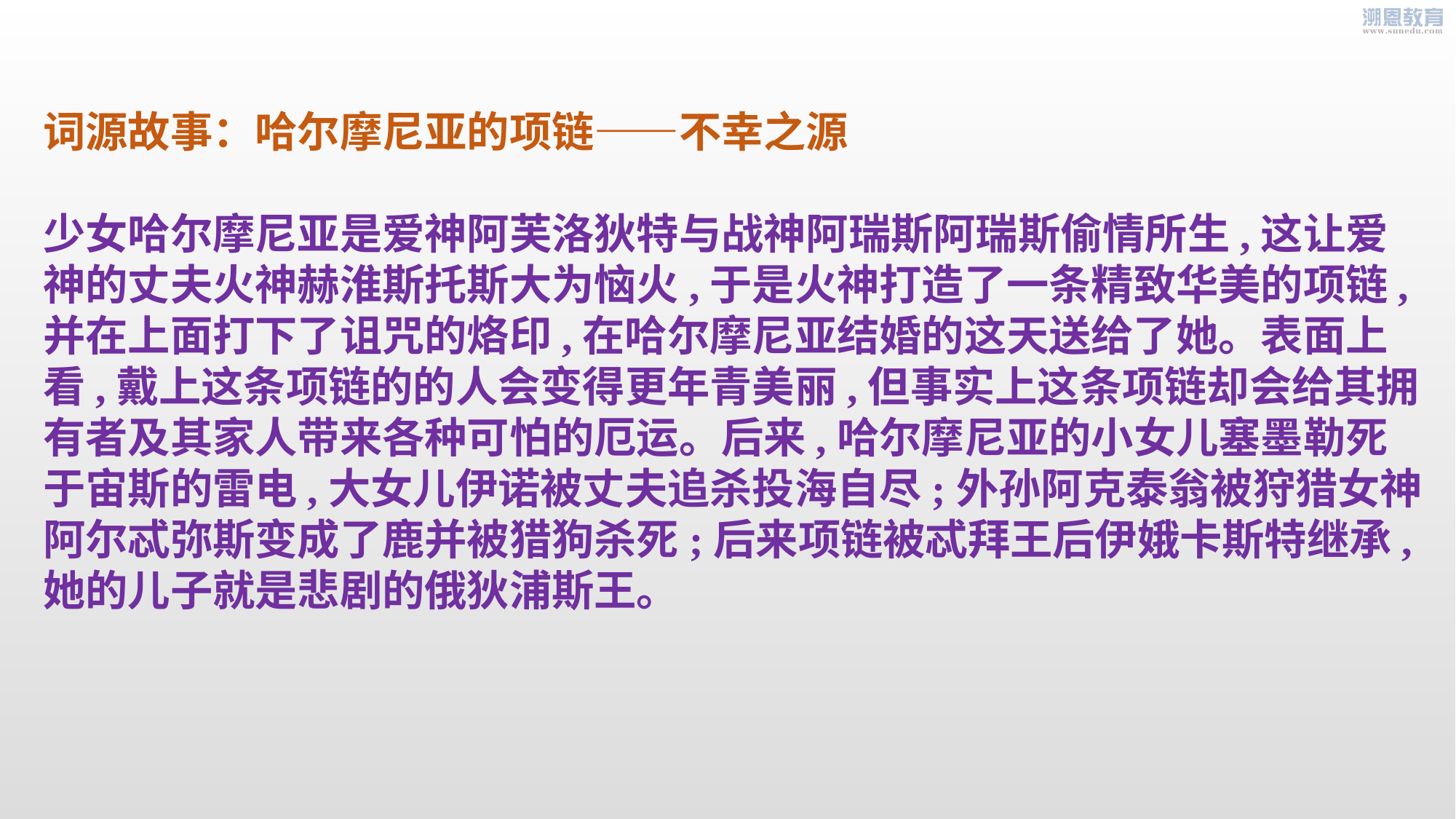

词源故事：哈尔摩尼亚的项链——不幸之源

少女哈尔摩尼亚是爱神阿芙洛狄特与战神阿瑞斯阿瑞斯偷情所生,这让爱神的丈夫火神赫淮斯托斯大为恼火,于是火神打造了一条精致华美的项链,并在上面打下了诅咒的烙印,在哈尔摩尼亚结婚的这天送给了她。表面上看,戴上这条项链的的人会变得更年青美丽,但事实上这条项链却会给其拥有者及其家人带来各种可怕的厄运。后来,哈尔摩尼亚的小女儿塞墨勒死于宙斯的雷电,大女儿伊诺被丈夫追杀投海自尽;外孙阿克泰翁被狩猎女神阿尔忒弥斯变成了鹿并被猎狗杀死;后来项链被忒拜王后伊娥卡斯特继承,她的儿子就是悲剧的俄狄浦斯王。